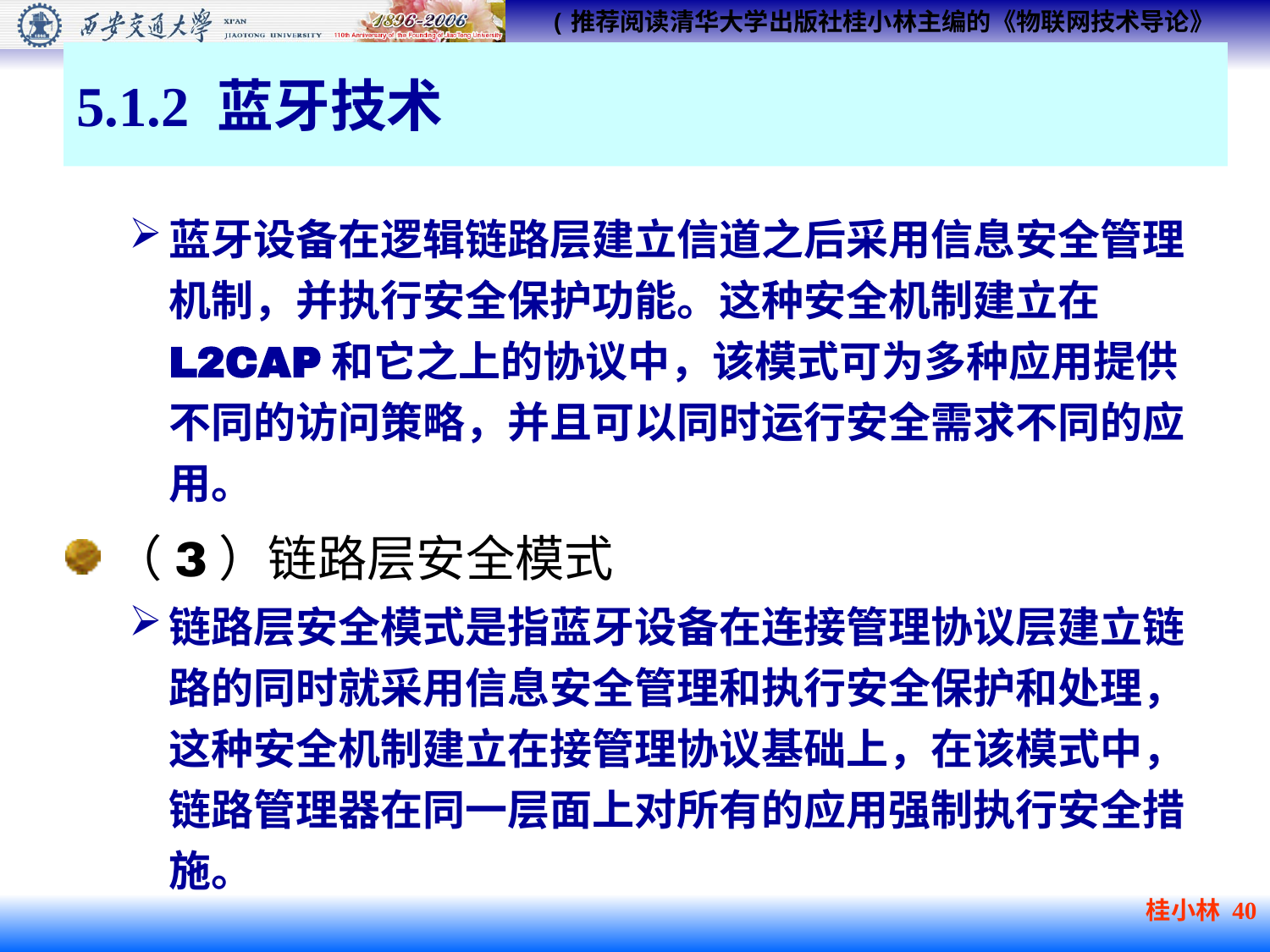

# 5.1.2 蓝牙技术
蓝牙设备在逻辑链路层建立信道之后采用信息安全管理机制，并执行安全保护功能。这种安全机制建立在L2CAP和它之上的协议中，该模式可为多种应用提供不同的访问策略，并且可以同时运行安全需求不同的应用。
（3）链路层安全模式
链路层安全模式是指蓝牙设备在连接管理协议层建立链路的同时就采用信息安全管理和执行安全保护和处理，这种安全机制建立在接管理协议基础上，在该模式中，链路管理器在同一层面上对所有的应用强制执行安全措施。

桂小林 40